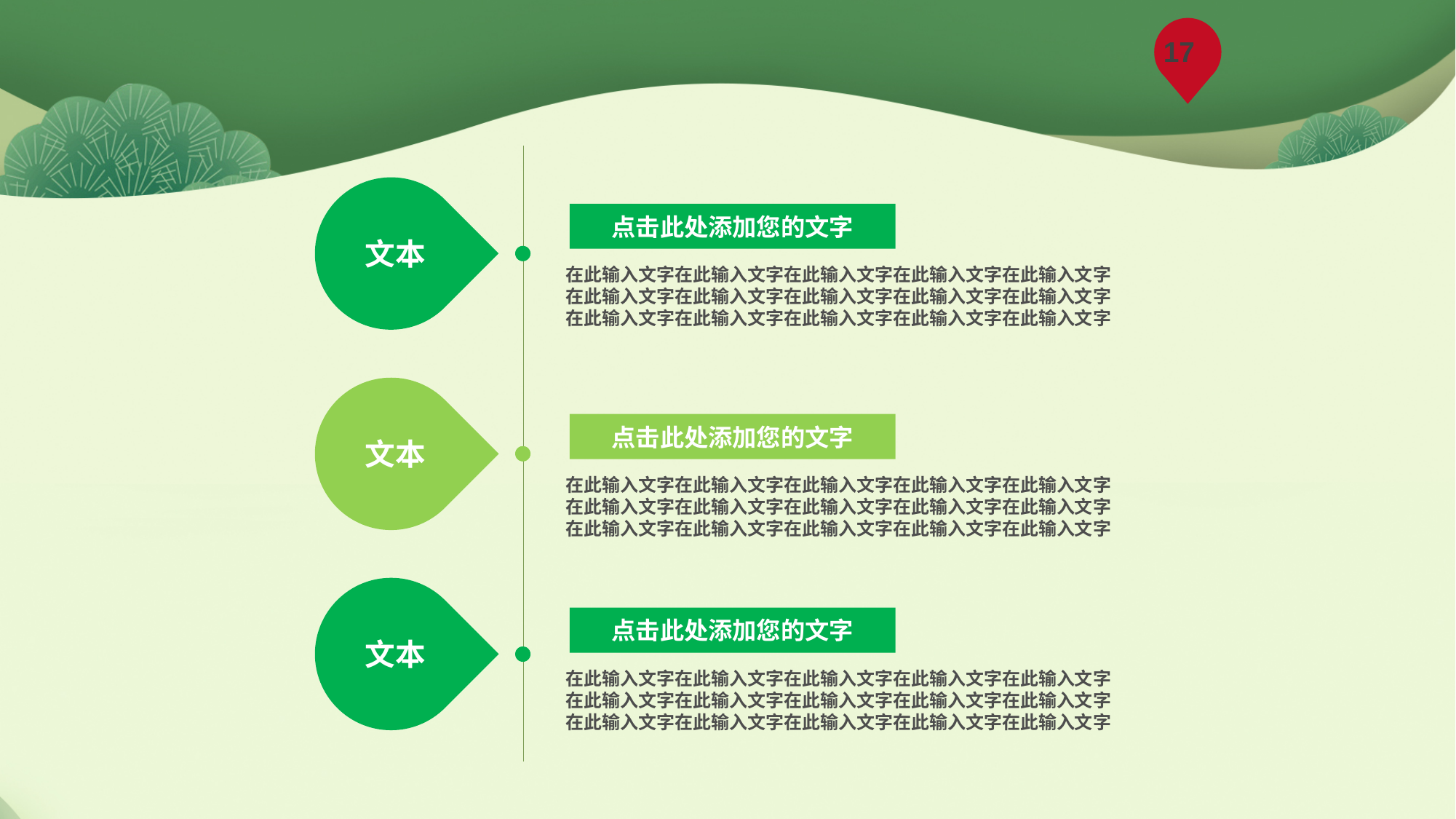

文本
点击此处添加您的文字

在此输入文字在此输入文字在此输入文字在此输入文字在此输入文字
在此输入文字在此输入文字在此输入文字在此输入文字在此输入文字
在此输入文字在此输入文字在此输入文字在此输入文字在此输入文字

文本
点击此处添加您的文字

在此输入文字在此输入文字在此输入文字在此输入文字在此输入文字
在此输入文字在此输入文字在此输入文字在此输入文字在此输入文字
在此输入文字在此输入文字在此输入文字在此输入文字在此输入文字

文本
点击此处添加您的文字

在此输入文字在此输入文字在此输入文字在此输入文字在此输入文字
在此输入文字在此输入文字在此输入文字在此输入文字在此输入文字
在此输入文字在此输入文字在此输入文字在此输入文字在此输入文字